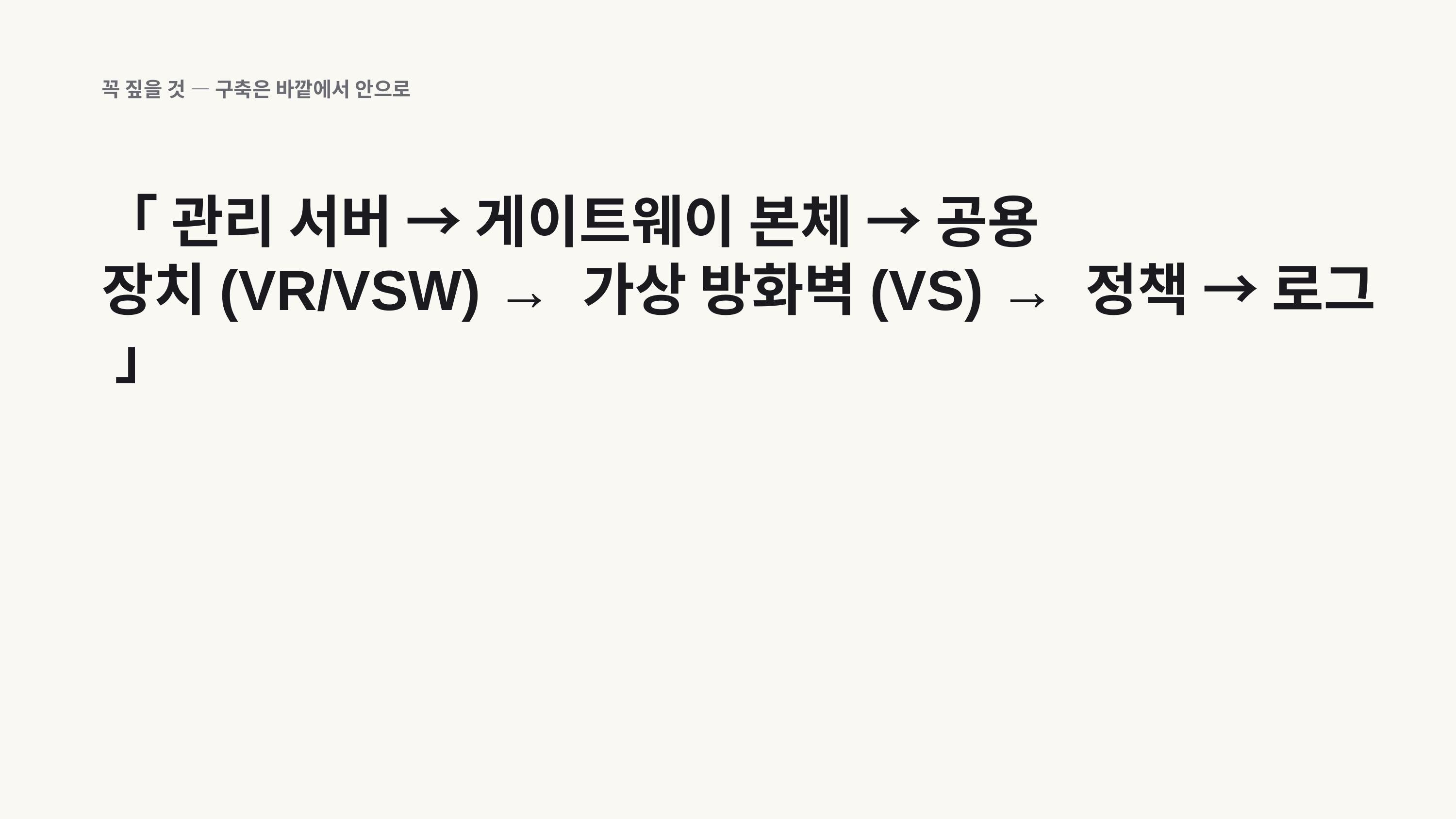

꼭 짚을 것 — 구축은 바깥에서 안으로
「 관리 서버 → 게이트웨이 본체 → 공용 장치(VR/VSW) → 가상 방화벽(VS) → 정책 → 로그 」